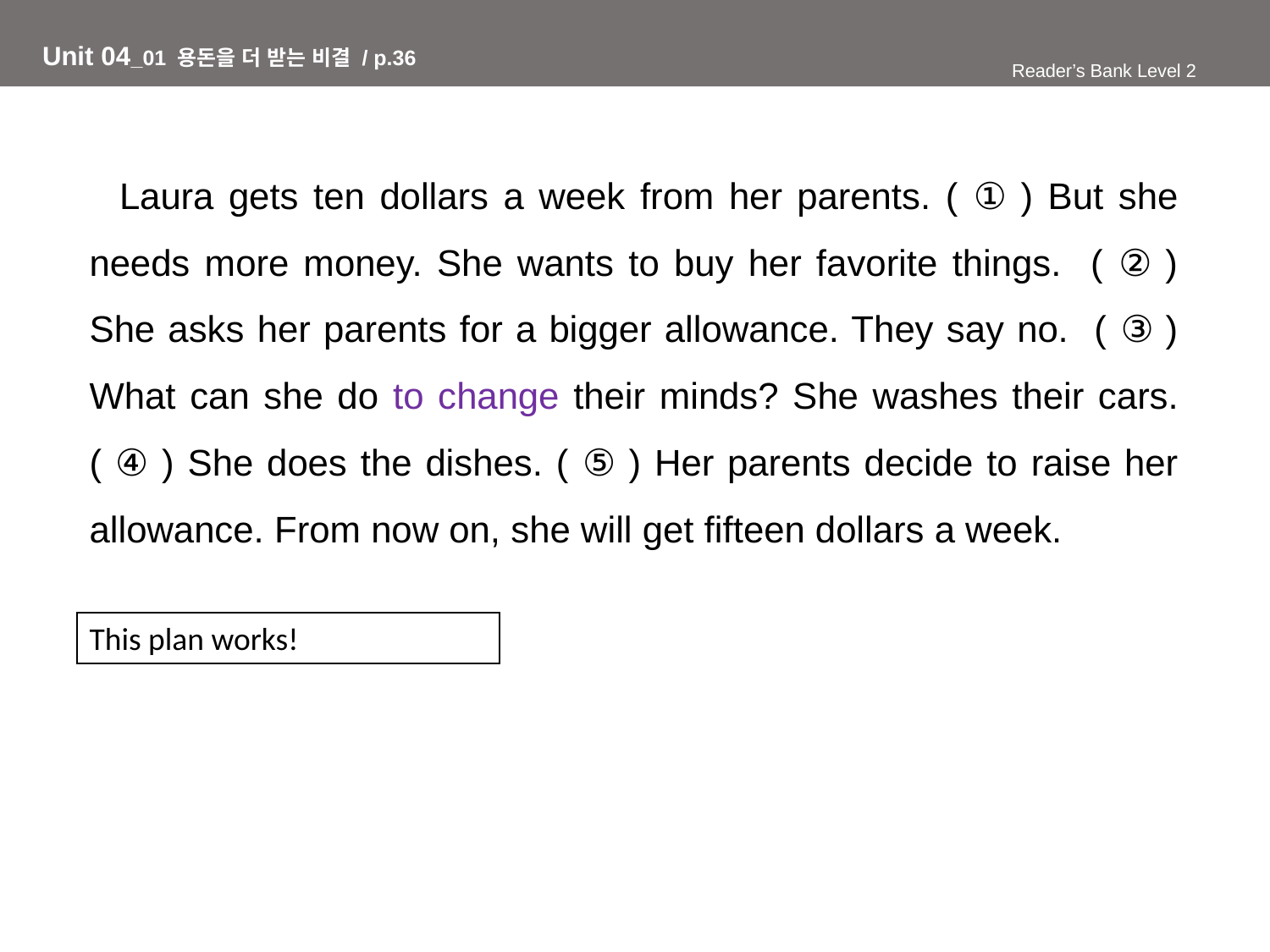

# Unit 04_01 용돈을 더 받는 비결 / p.36
Reader’s Bank Level 2

  Laura gets ten dollars a week from her parents. ( ① ) But she needs more money. She wants to buy her favorite things.  ( ② ) She asks her parents for a bigger allowance. They say no.  ( ③ ) What can she do to change their minds? She washes their cars. ( ④ ) She does the dishes. ( ⑤ ) Her parents decide to raise her allowance. From now on, she will get fifteen dollars a week.

This plan works!